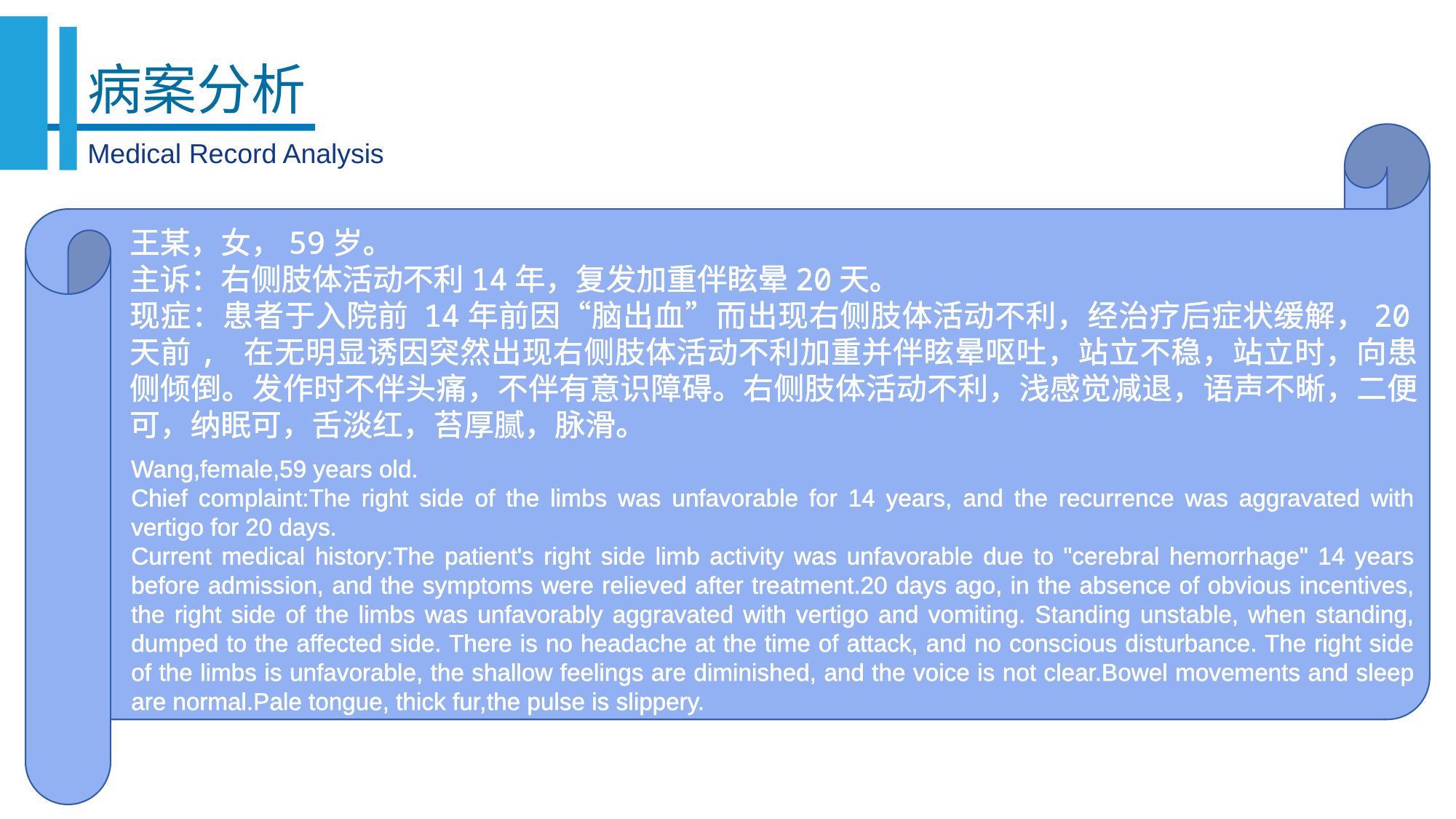

病案分析

王某，女，59岁。
主诉：右侧肢体活动不利14年，复发加重伴眩晕20天。
现症：患者于入院前 14年前因“脑出血”而出现右侧肢体活动不利，经治疗后症状缓解，20天前, 在无明显诱因突然出现右侧肢体活动不利加重并伴眩晕呕吐，站立不稳，站立时，向患侧倾倒。发作时不伴头痛，不伴有意识障碍。右侧肢体活动不利，浅感觉减退，语声不晰，二便可，纳眠可，舌淡红，苔厚腻，脉滑。

Medical Record Analysis

天有
三宝
Wang,female,59 years old.
Chief complaint:The right side of the limbs was unfavorable for 14 years, and the recurrence was aggravated with vertigo for 20 days.
Current medical history:The patient's right side limb activity was unfavorable due to "cerebral hemorrhage" 14 years before admission, and the symptoms were relieved after treatment.20 days ago, in the absence of obvious incentives, the right side of the limbs was unfavorably aggravated with vertigo and vomiting. Standing unstable, when standing, dumped to the affected side. There is no headache at the time of attack, and no conscious disturbance. The right side of the limbs is unfavorable, the shallow feelings are diminished, and the voice is not clear.Bowel movements and sleep are normal.Pale tongue, thick fur,the pulse is slippery.